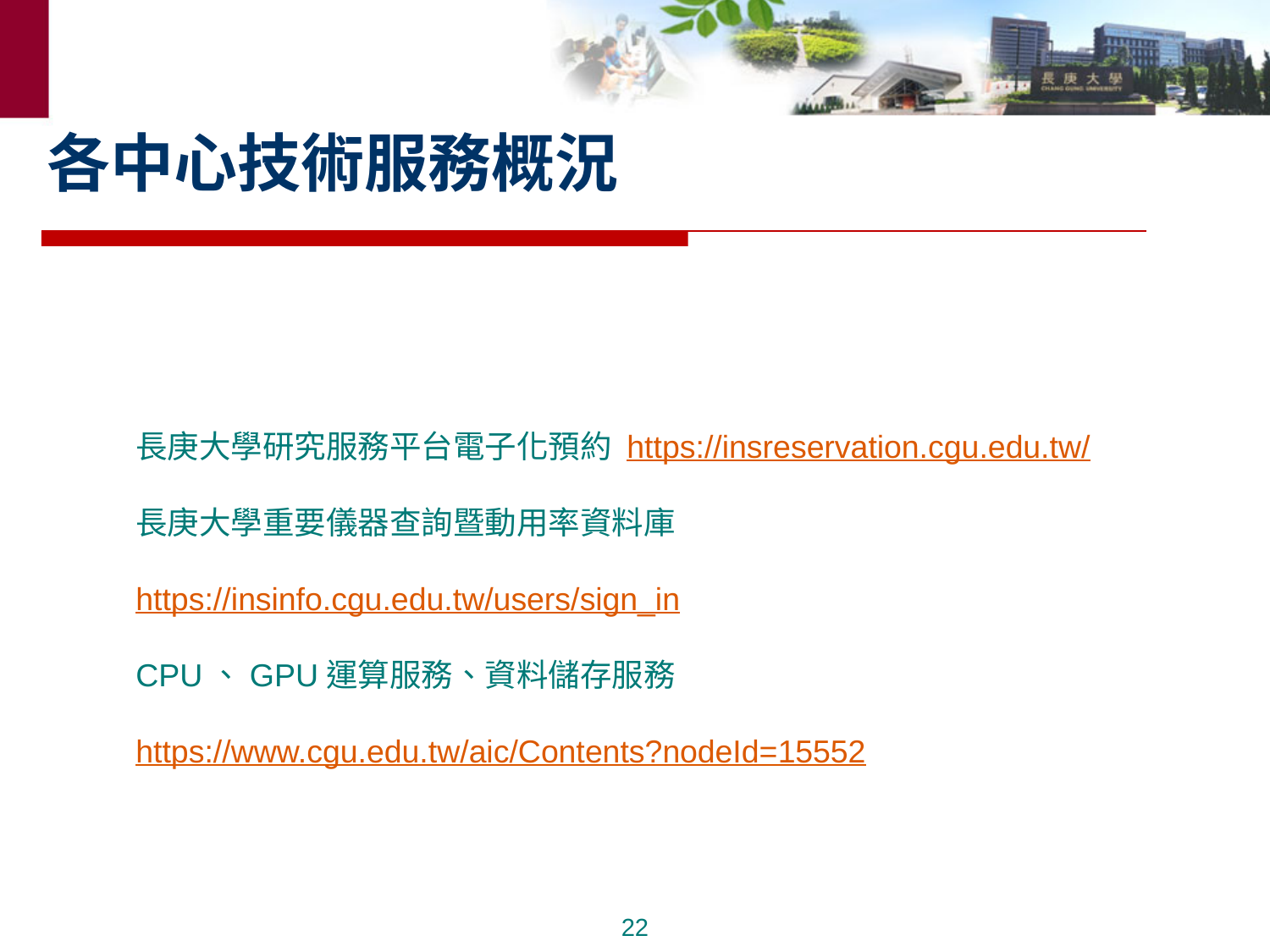

各中心技術服務概況
長庚大學研究服務平台電子化預約 https://insreservation.cgu.edu.tw/
長庚大學重要儀器查詢暨動用率資料庫 https://insinfo.cgu.edu.tw/users/sign_in
CPU、GPU運算服務、資料儲存服務https://www.cgu.edu.tw/aic/Contents?nodeId=15552

22